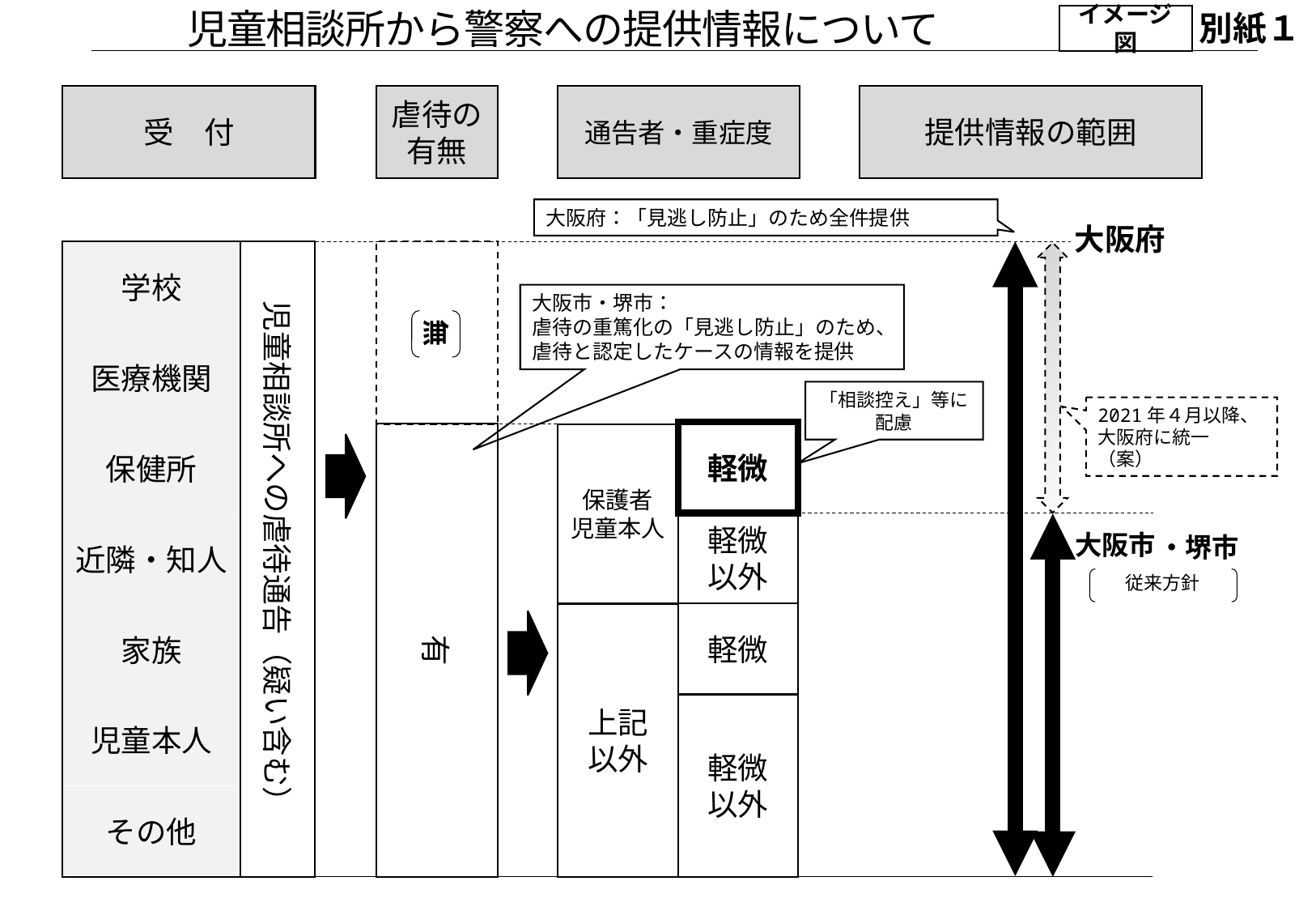

児童相談所から警察への提供情報について
別紙１
イメージ図
受　付
虐待の
有無
通告者・重症度
提供情報の範囲
大阪府：「見逃し防止」のため全件提供
大阪府
無

児童相談所への虐待通告（疑い含む）
学校

大阪市・堺市：
虐待の重篤化の「見逃し防止」のため、虐待と認定したケースの情報を提供

医療機関
「相談控え」等に
配慮
2021年４月以降、
大阪府に統一（案）
軽微
保健所
有
保護者
児童本人

軽微
以外
近隣・知人
大阪市
・堺市
従来方針

軽微
上記
以外
家族

軽微
以外
児童本人
その他